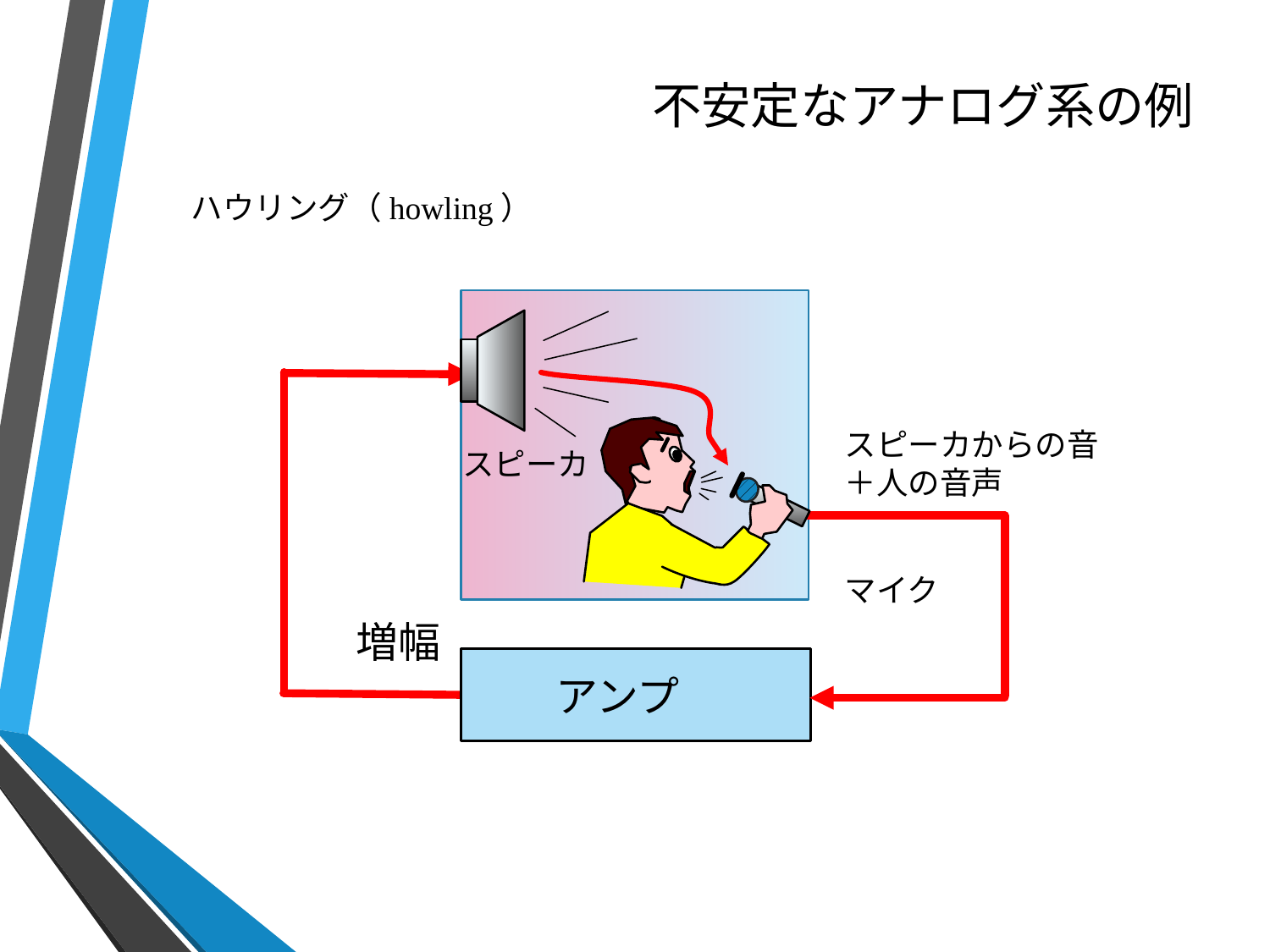

# 不安定なアナログ系の例
　ハウリング（howling）

スピーカからの音
＋人の音声
スピーカ

マイク
増幅

アンプ